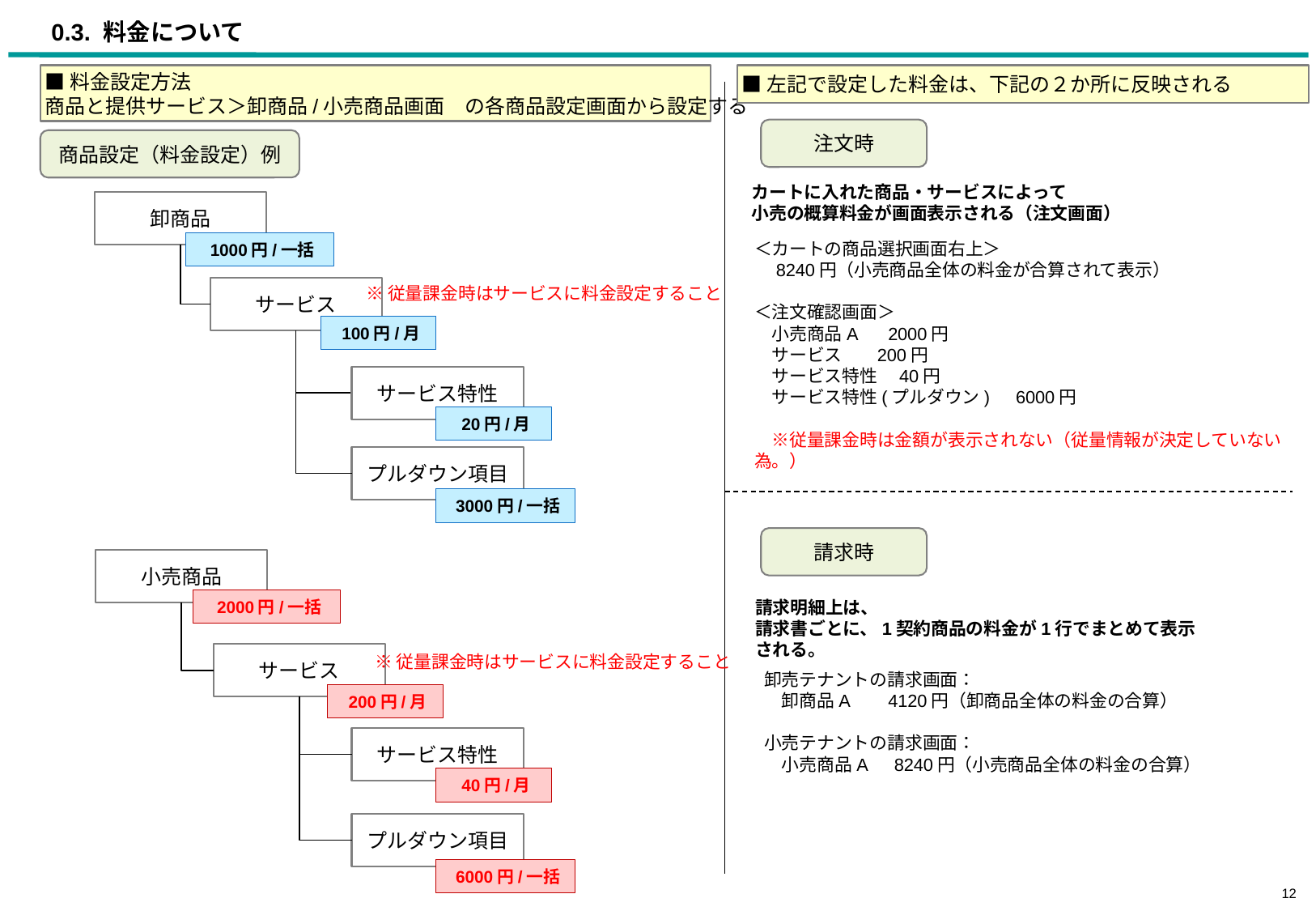

# 0.3. 料金について
■料金設定方法
商品と提供サービス＞卸商品/小売商品画面　の各商品設定画面から設定する
■左記で設定した料金は、下記の２か所に反映される
注文時
商品設定（料金設定）例
カートに入れた商品・サービスによって
小売の概算料金が画面表示される（注文画面）
卸商品
1000円/一括
＜カートの商品選択画面右上＞
　8240円（小売商品全体の料金が合算されて表示）

＜注文確認画面＞
　小売商品A 　2000円
　サービス        200円
　サービス特性　40円
　サービス特性(プルダウン)　6000円

　※従量課金時は金額が表示されない（従量情報が決定していない為。）

※従量課金時はサービスに料金設定すること
サービス
100円/月
サービス特性
20円/月
プルダウン項目
3000円/一括
請求時
小売商品
2000円/一括
請求明細上は、
請求書ごとに、1契約商品の料金が1行でまとめて表示される。
※従量課金時はサービスに料金設定すること
サービス
卸売テナントの請求画面：
　卸商品A　   4120円（卸商品全体の料金の合算）

小売テナントの請求画面：
　小売商品A　8240円（小売商品全体の料金の合算）

200円/月
サービス特性
40円/月
プルダウン項目
6000円/一括
12